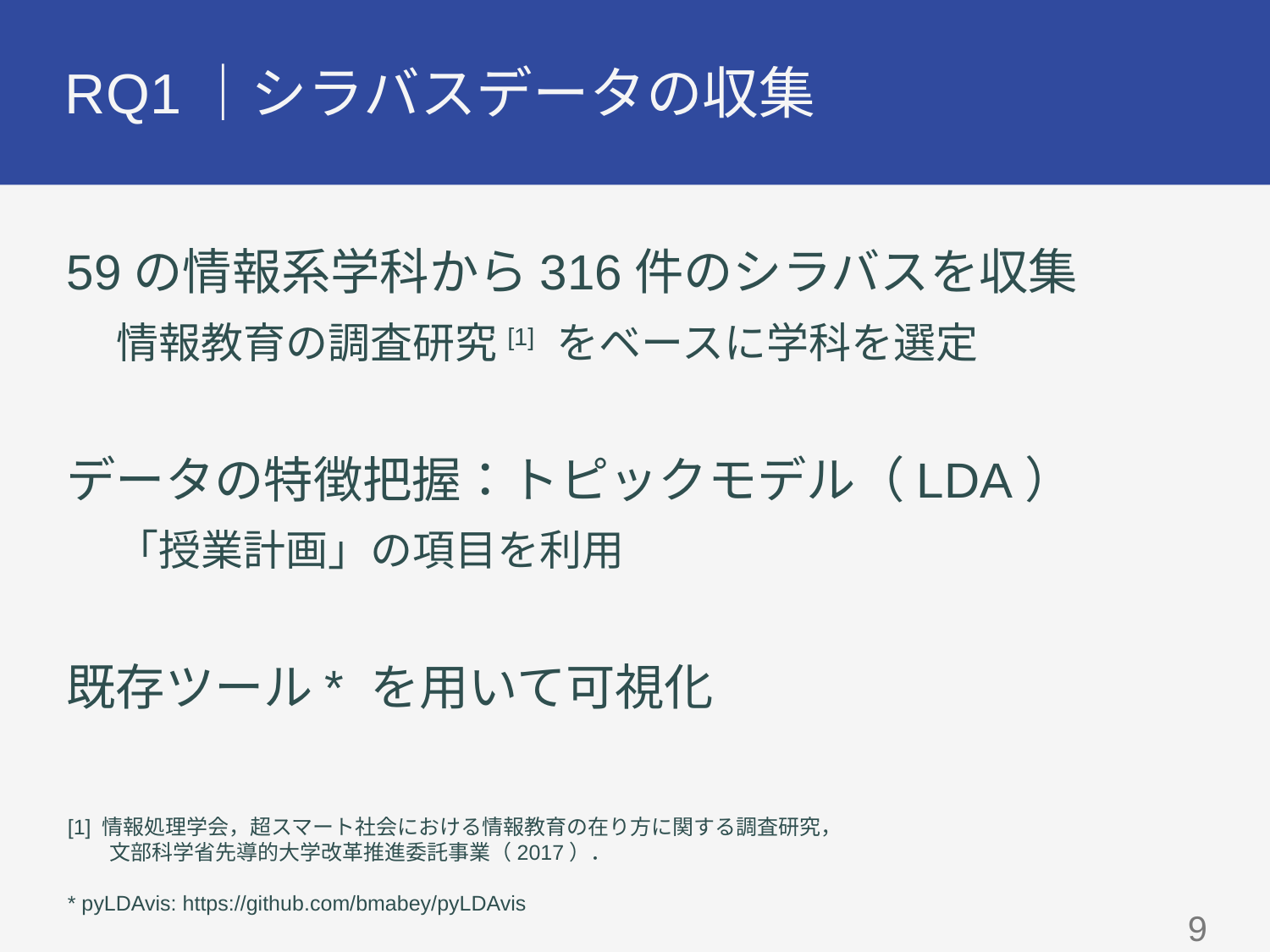

# RQ1｜シラバスデータの収集
59の情報系学科から316件のシラバスを収集
情報教育の調査研究[1] をベースに学科を選定

データの特徴把握：トピックモデル（LDA）
「授業計画」の項目を利用

既存ツール* を用いて可視化
[1] 情報処理学会，超スマート社会における情報教育の在り方に関する調査研究，
　　文部科学省先導的大学改革推進委託事業（2017）．

* pyLDAvis: https://github.com/bmabey/pyLDAvis
9